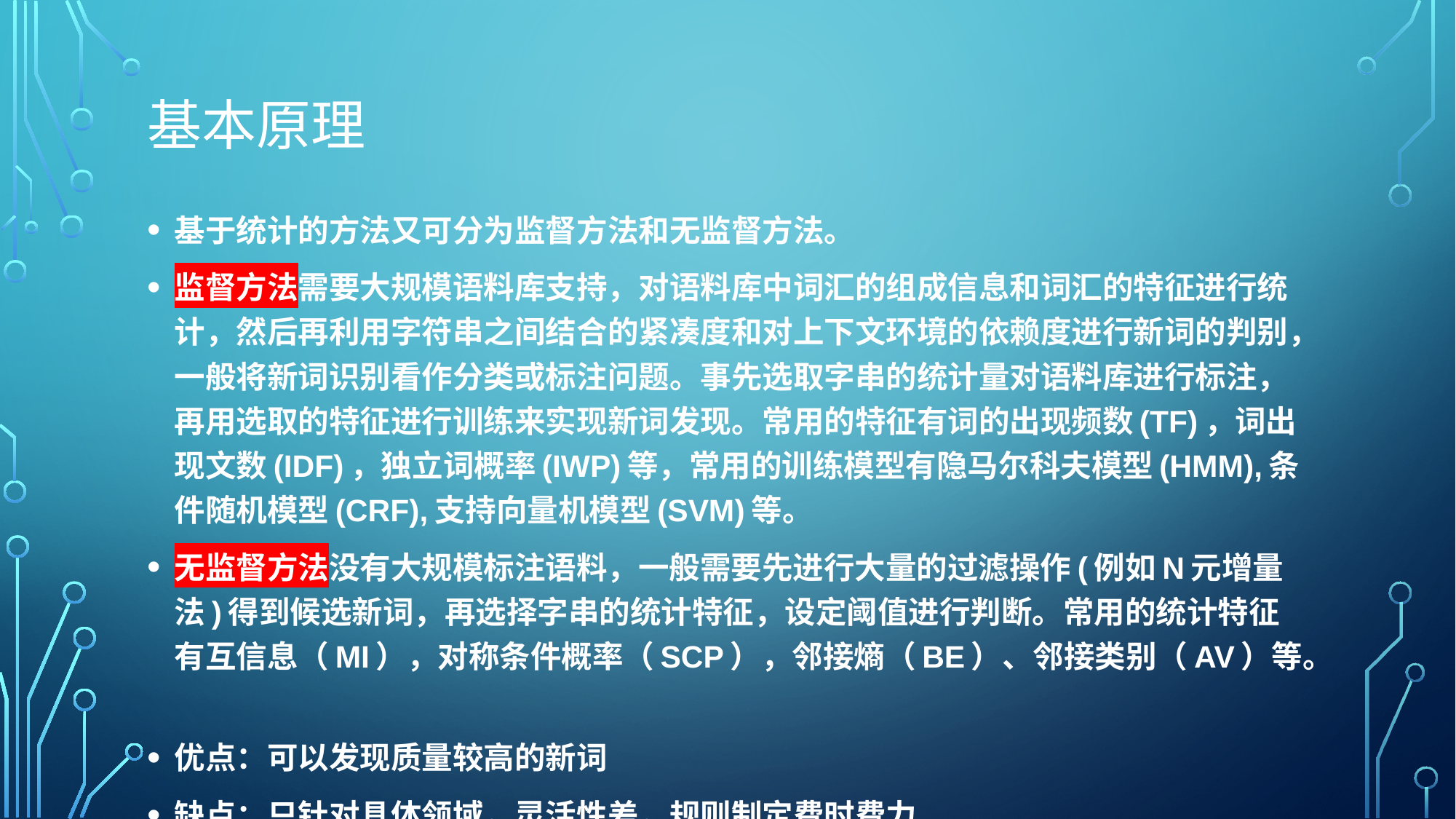

# 基本原理
基于统计的方法又可分为监督方法和无监督方法。
监督方法需要大规模语料库支持，对语料库中词汇的组成信息和词汇的特征进行统计，然后再利用字符串之间结合的紧凑度和对上下文环境的依赖度进行新词的判别，一般将新词识别看作分类或标注问题。事先选取字串的统计量对语料库进行标注，再用选取的特征进行训练来实现新词发现。常用的特征有词的出现频数(TF)，词出现文数(IDF)，独立词概率(IWP)等，常用的训练模型有隐马尔科夫模型(HMM),条件随机模型(CRF),支持向量机模型(SVM)等。
无监督方法没有大规模标注语料，一般需要先进行大量的过滤操作(例如N元增量法)得到候选新词，再选择字串的统计特征，设定阈值进行判断。常用的统计特征有互信息（MI），对称条件概率（SCP），邻接熵（BE）、邻接类别（AV）等。
优点：可以发现质量较高的新词
缺点：只针对具体领域，灵活性差，规则制定费时费力